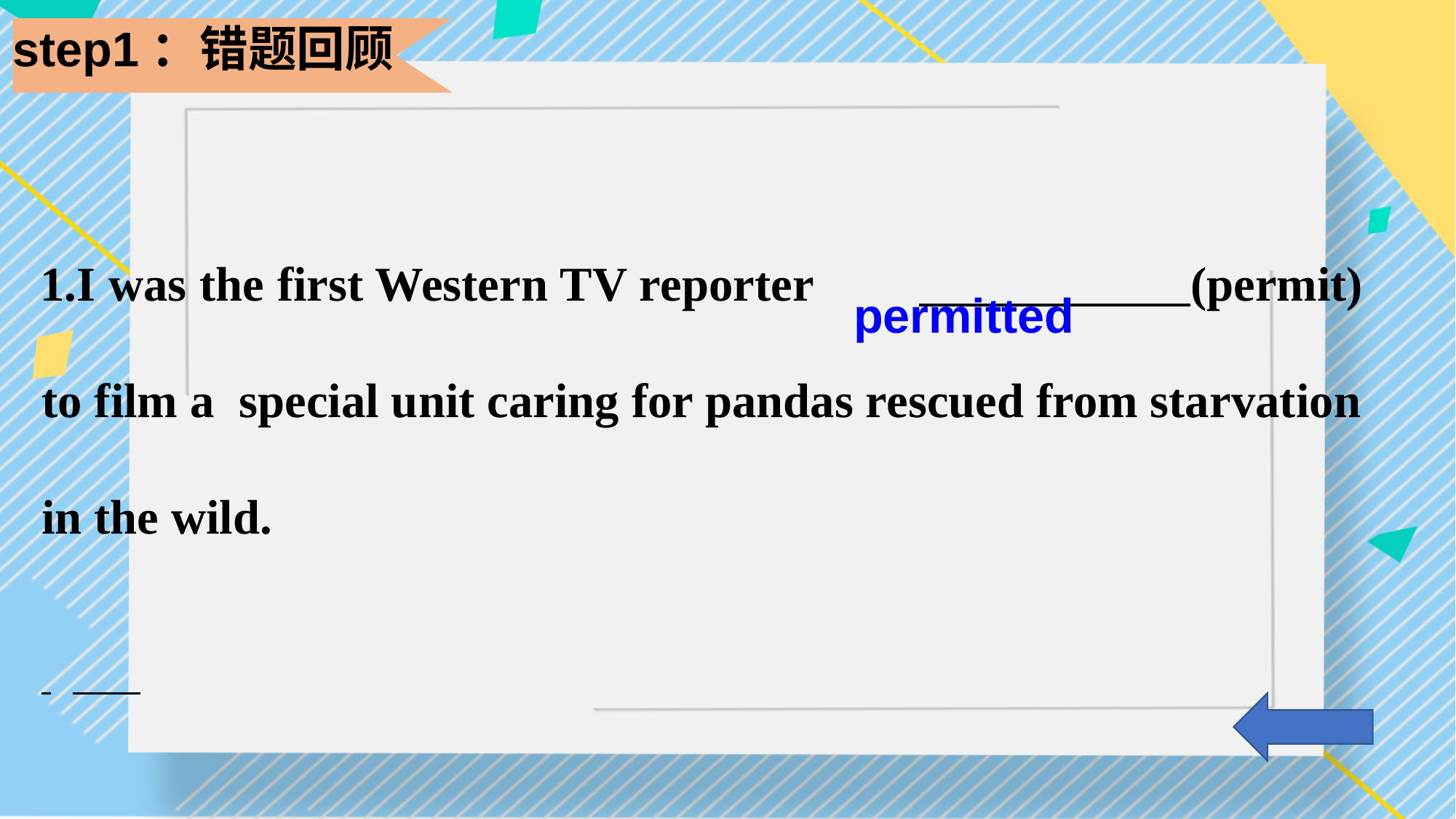

step1：错题回顾

I was the first Western TV reporter	                     (permit) to film a  special unit caring for pandas rescued from starvation in the wild.

  permitted